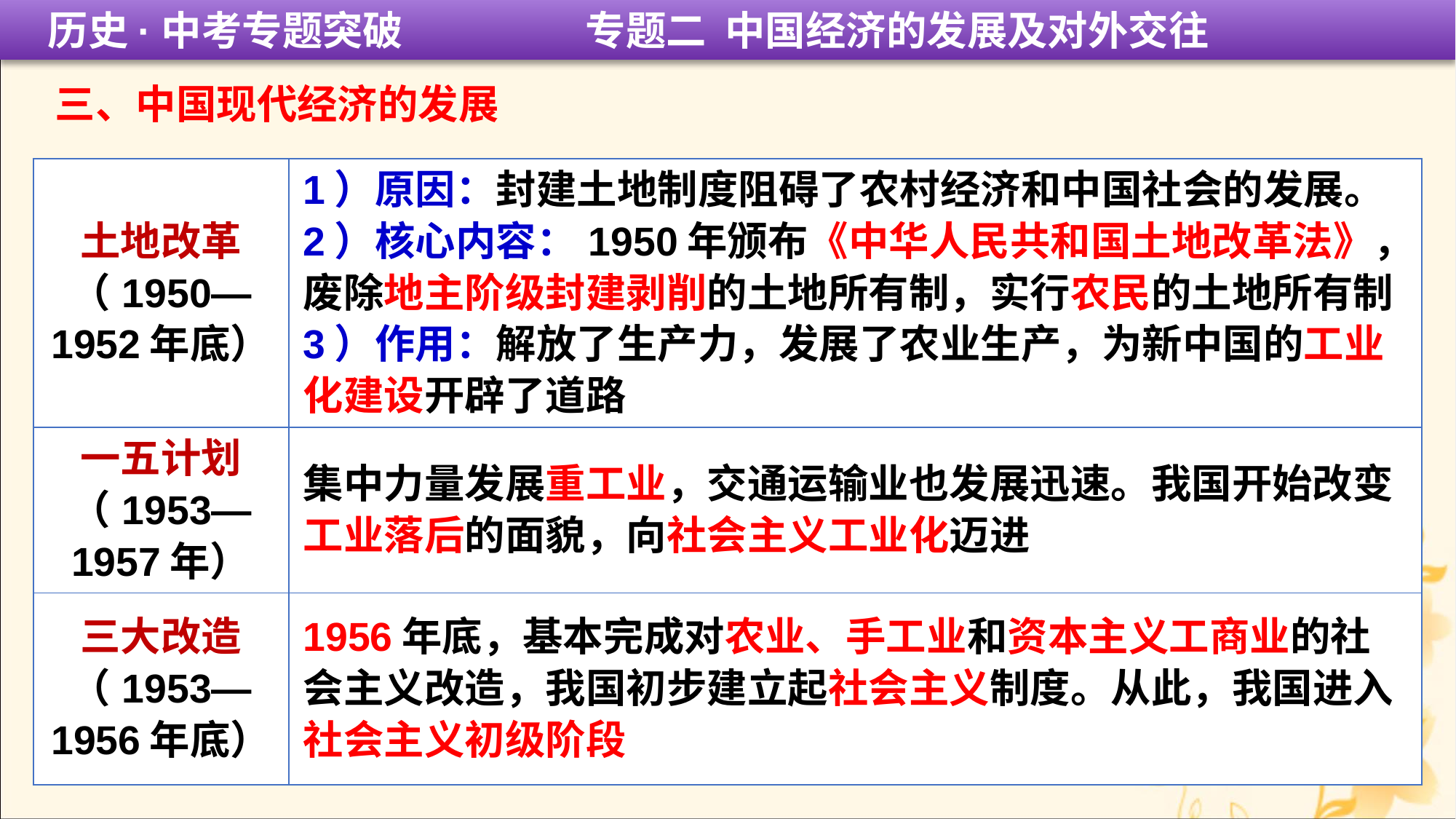

历史·中考专题突破                    专题二  中国经济的发展及对外交往
三、中国现代经济的发展
| 土地改革（1950—1952年底） | 1）原因：封建土地制度阻碍了农村经济和中国社会的发展。 2）核心内容：1950年颁布《中华人民共和国土地改革法》，废除地主阶级封建剥削的土地所有制，实行农民的土地所有制 3）作用：解放了生产力，发展了农业生产，为新中国的工业化建设开辟了道路 |
| --- | --- |
| 一五计划（1953—1957年） | 集中力量发展重工业，交通运输业也发展迅速。我国开始改变工业落后的面貌，向社会主义工业化迈进 |
| 三大改造 （1953—1956年底） | 1956年底，基本完成对农业、手工业和资本主义工商业的社会主义改造，我国初步建立起社会主义制度。从此，我国进入社会主义初级阶段 |